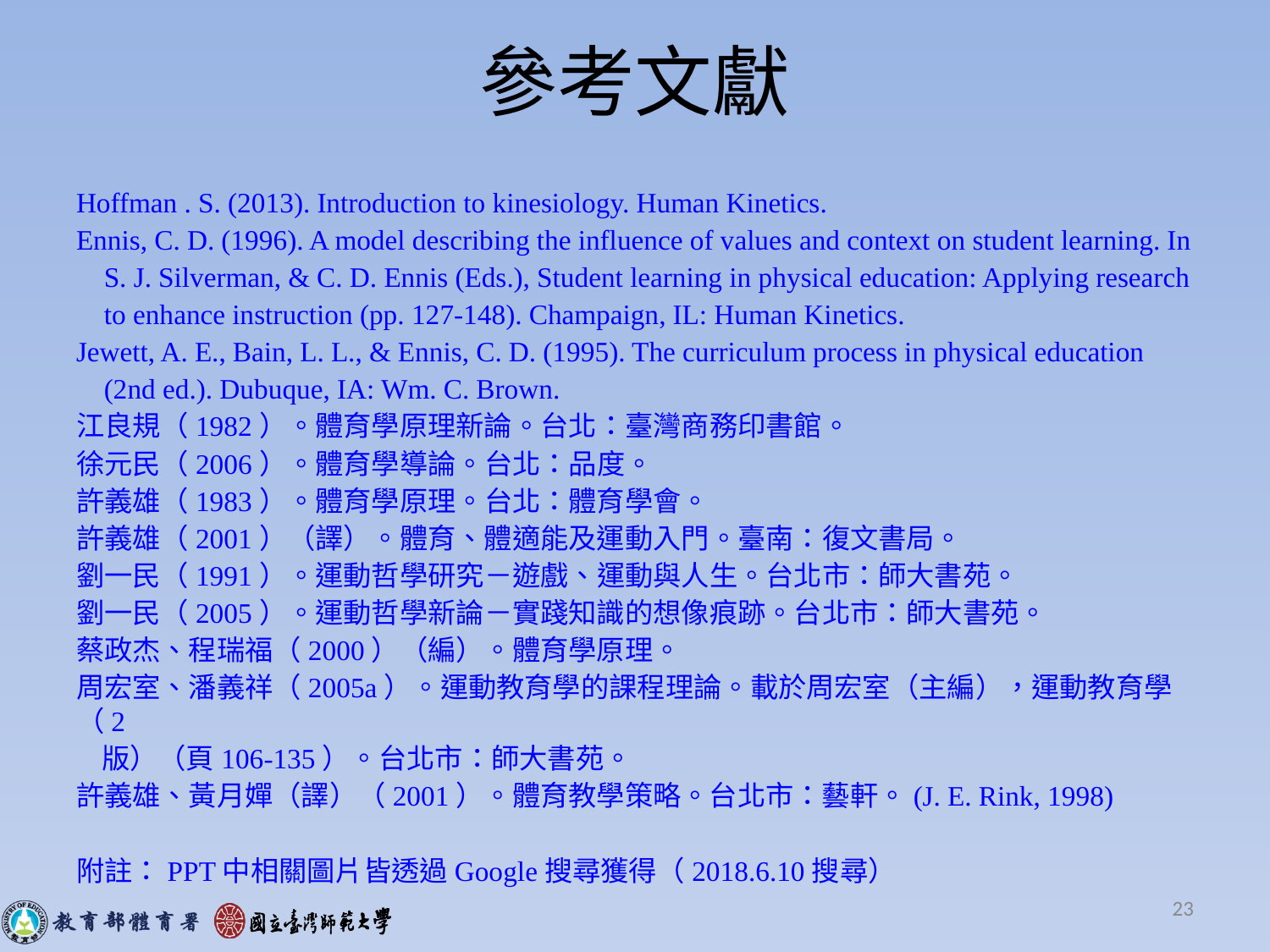

# 參考文獻
Hoffman . S. (2013). Introduction to kinesiology. Human Kinetics.
Ennis, C. D. (1996). A model describing the influence of values and context on student learning. In
    S. J. Silverman, & C. D. Ennis (Eds.), Student learning in physical education: Applying research
    to enhance instruction (pp. 127-148). Champaign, IL: Human Kinetics.
Jewett, A. E., Bain, L. L., & Ennis, C. D. (1995). The curriculum process in physical education
    (2nd ed.). Dubuque, IA: Wm. C. Brown.
江良規（1982）。體育學原理新論。台北：臺灣商務印書館。
徐元民（2006）。體育學導論。台北：品度。
許義雄（1983）。體育學原理。台北：體育學會。
許義雄（2001）（譯）。體育、體適能及運動入門。臺南：復文書局。
劉一民（1991）。運動哲學研究－遊戲、運動與人生。台北市：師大書苑。
劉一民（2005）。運動哲學新論－實踐知識的想像痕跡。台北市：師大書苑。
蔡政杰、程瑞福（2000）（編）。體育學原理。
周宏室、潘義祥（2005a）。運動教育學的課程理論。載於周宏室（主編），運動教育學（2
   版）（頁106-135）。台北市：師大書苑。
許義雄、黃月嬋（譯）（2001）。體育教學策略。台北市：藝軒。(J. E. Rink, 1998)

附註：PPT中相關圖片皆透過Google搜尋獲得（2018.6.10搜尋）

23